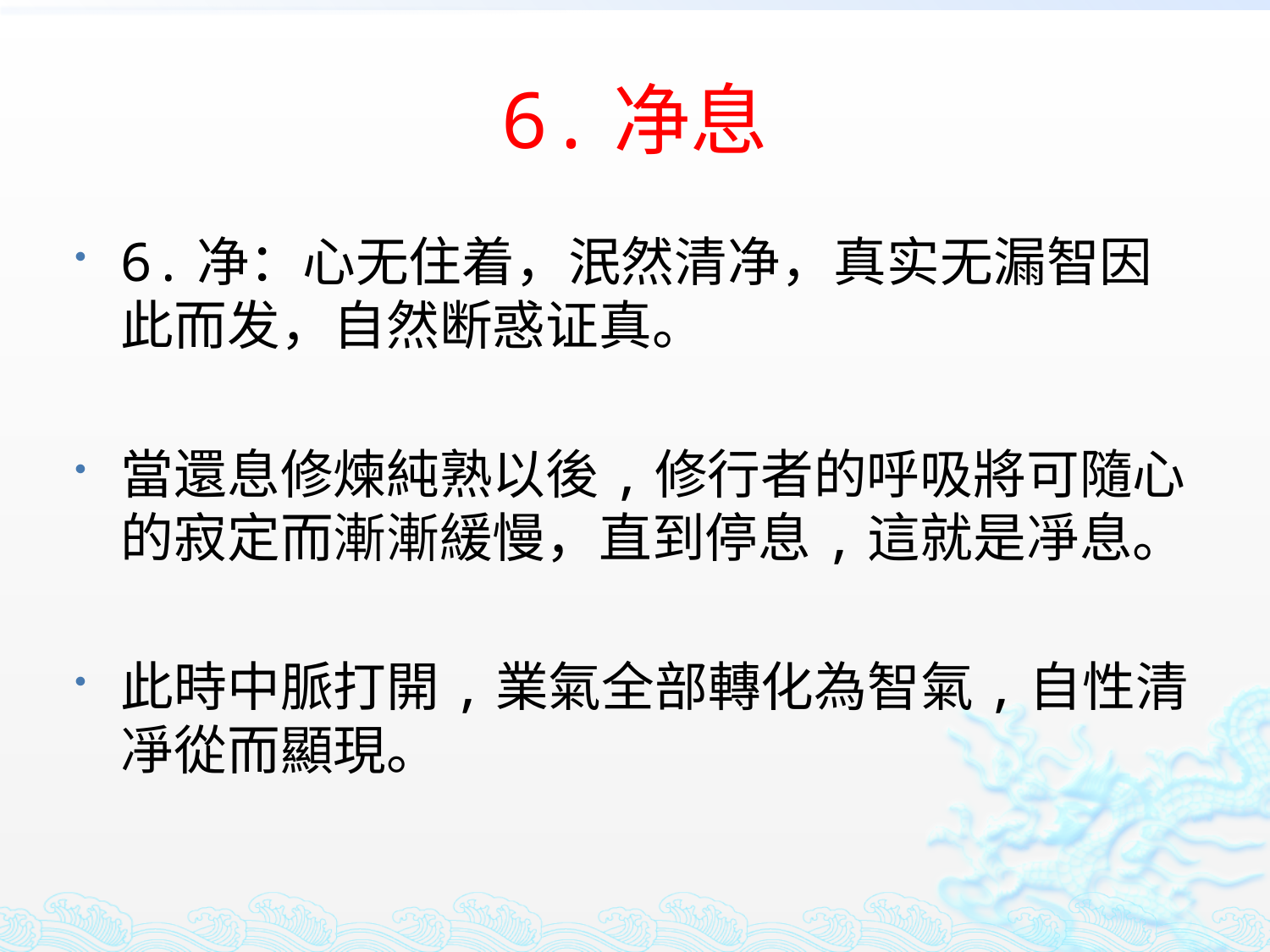

# 6.净息
6.净：心无住着，泯然清净，真实无漏智因此而发，自然断惑证真。

當還息修煉純熟以後,修行者的呼吸將可隨心的寂定而漸漸緩慢，直到停息,這就是凈息。

此時中脈打開,業氣全部轉化為智氣,自性清凈從而顯現。